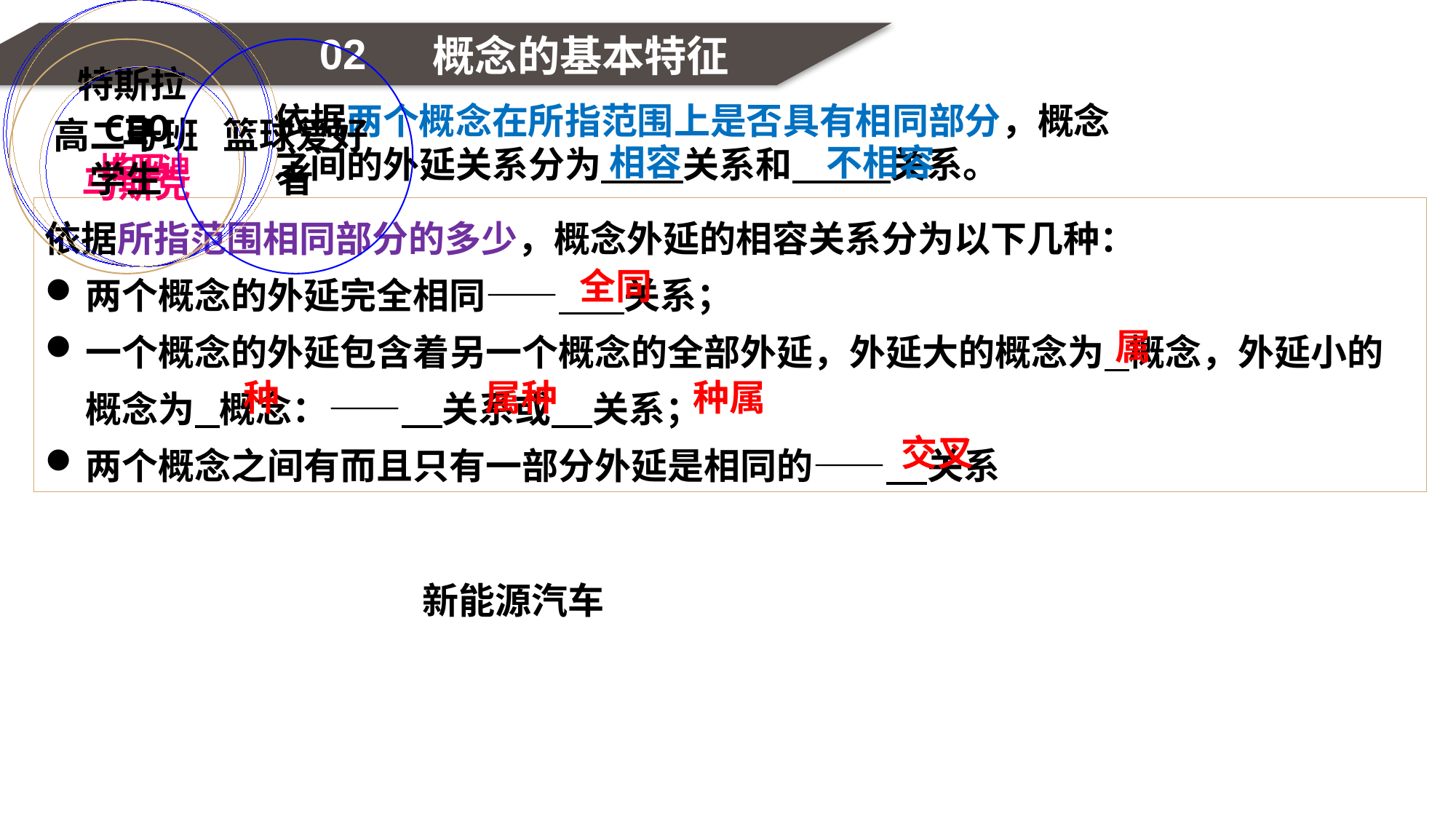

02

概念的基本特征
依据两个概念在所指范围上是否具有相同部分，概念之间的外延关系分为          关系和            关系。
不相容
相容
依据所指范围相同部分的多少，概念外延的相容关系分为以下几种：
两个概念的外延完全相同——        关系；
一个概念的外延包含着另一个概念的全部外延，外延大的概念为   概念，外延小的概念为   概念：——     关系或     关系；
两个概念之间有而且只有一部分外延是相同的——     关系
全同
属
属种
种属
种
交叉
高二十班学生
篮球爱好者
特斯拉CEO
马斯克

比亚迪
马
白马
新能源汽车